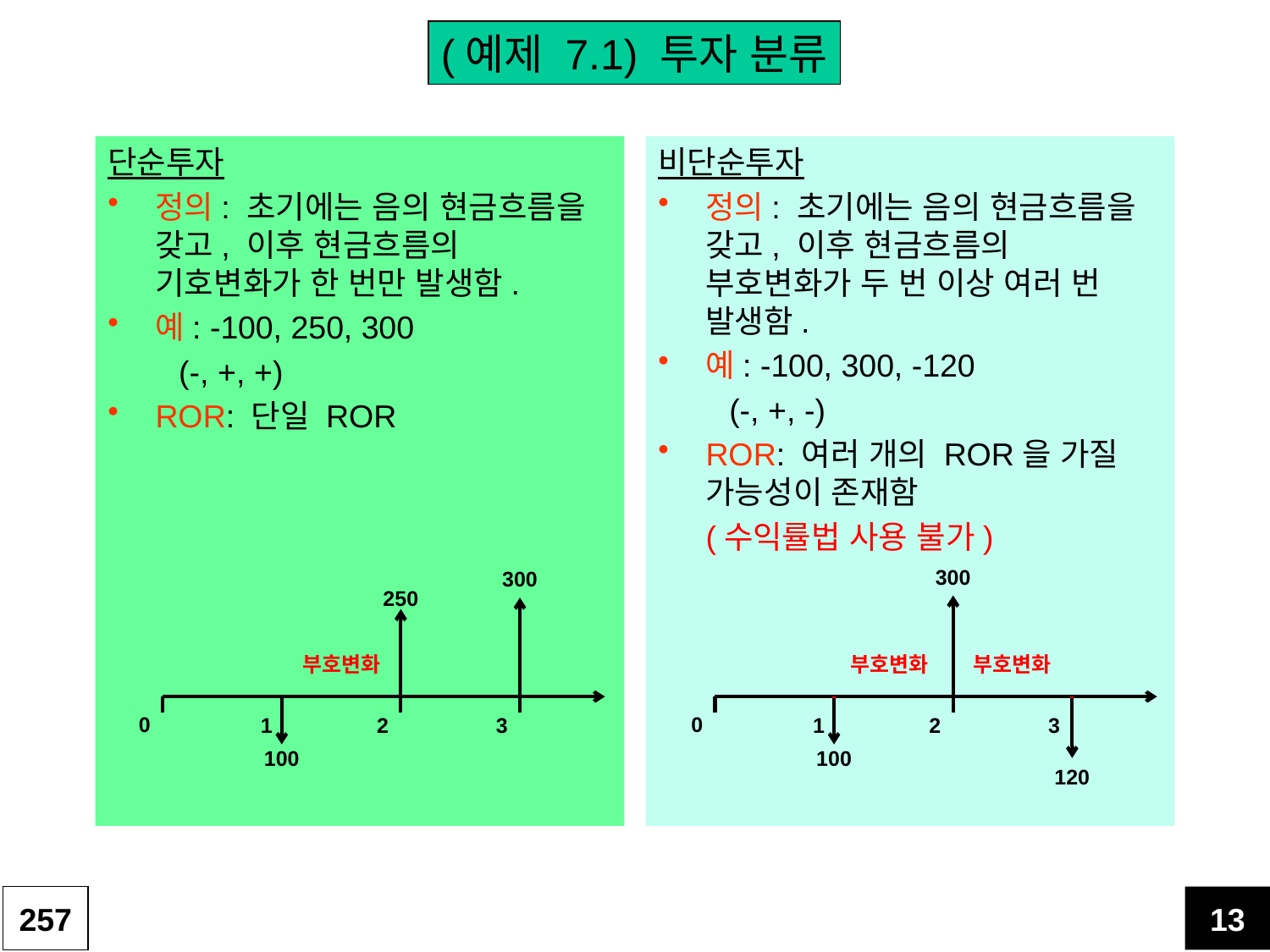

(예제 7.1) 투자 분류
단순투자
정의: 초기에는 음의 현금흐름을 갖고, 이후 현금흐름의 기호변화가 한 번만 발생함.
예: -100, 250, 300
        (-, +, +)
ROR: 단일 ROR
비단순투자
정의: 초기에는 음의 현금흐름을 갖고, 이후 현금흐름의 부호변화가 두 번 이상 여러 번 발생함.
예: -100, 300, -120
        (-, +, -)
ROR: 여러 개의 ROR을 가질 가능성이 존재함
	(수익률법 사용 불가)
300
300
250
부호변화
부호변화
부호변화
0
0
1
2
3
1
2
3
100
100
120
257
13